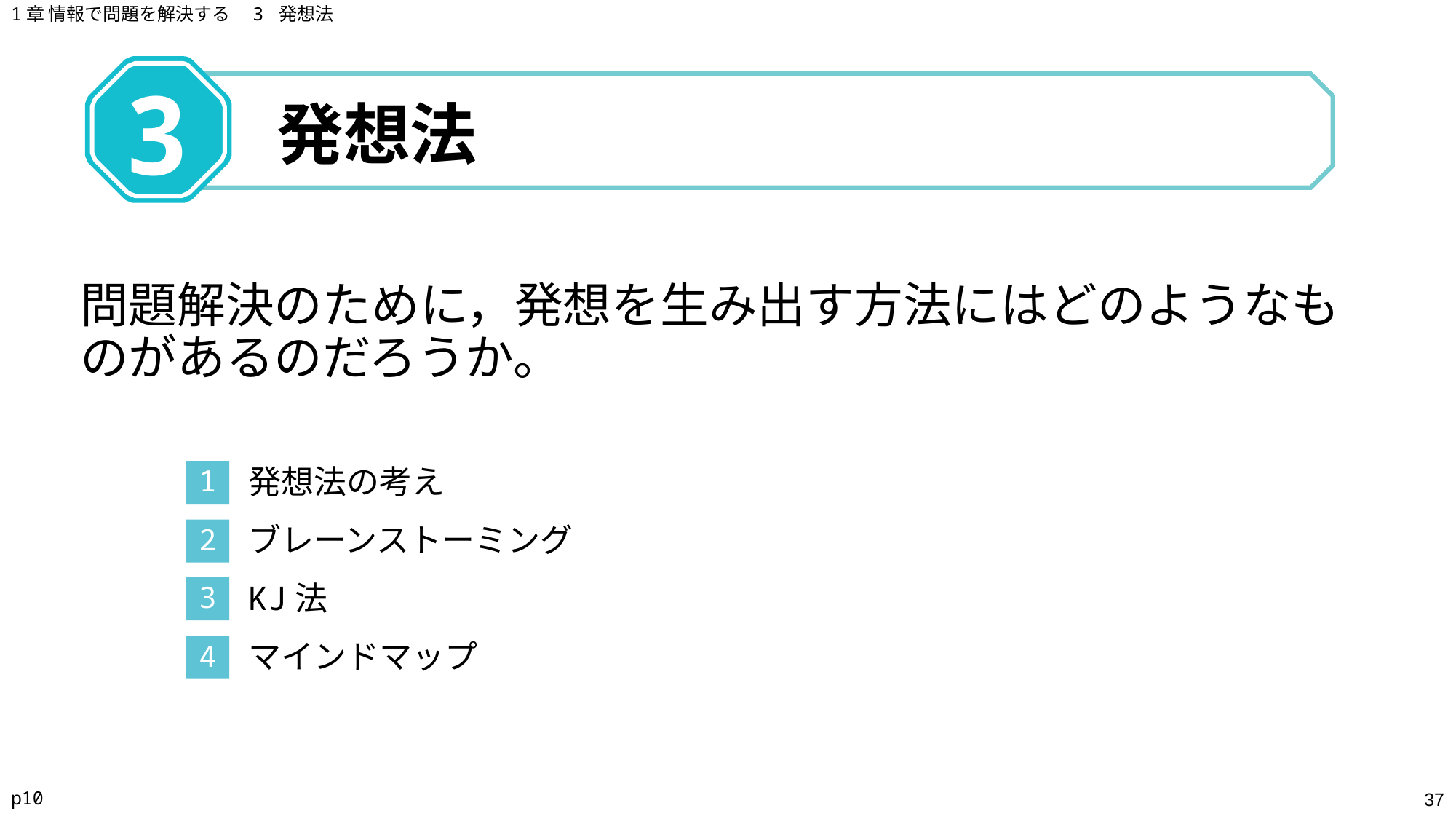

1章 情報で問題を解決する　3 発想法
# 発想法
3
問題解決のために，発想を生み出す方法にはどのようなものがあるのだろうか。
発想法の考え
1
ブレーンストーミング
2
KJ法
3
マインドマップ
4
p10
37